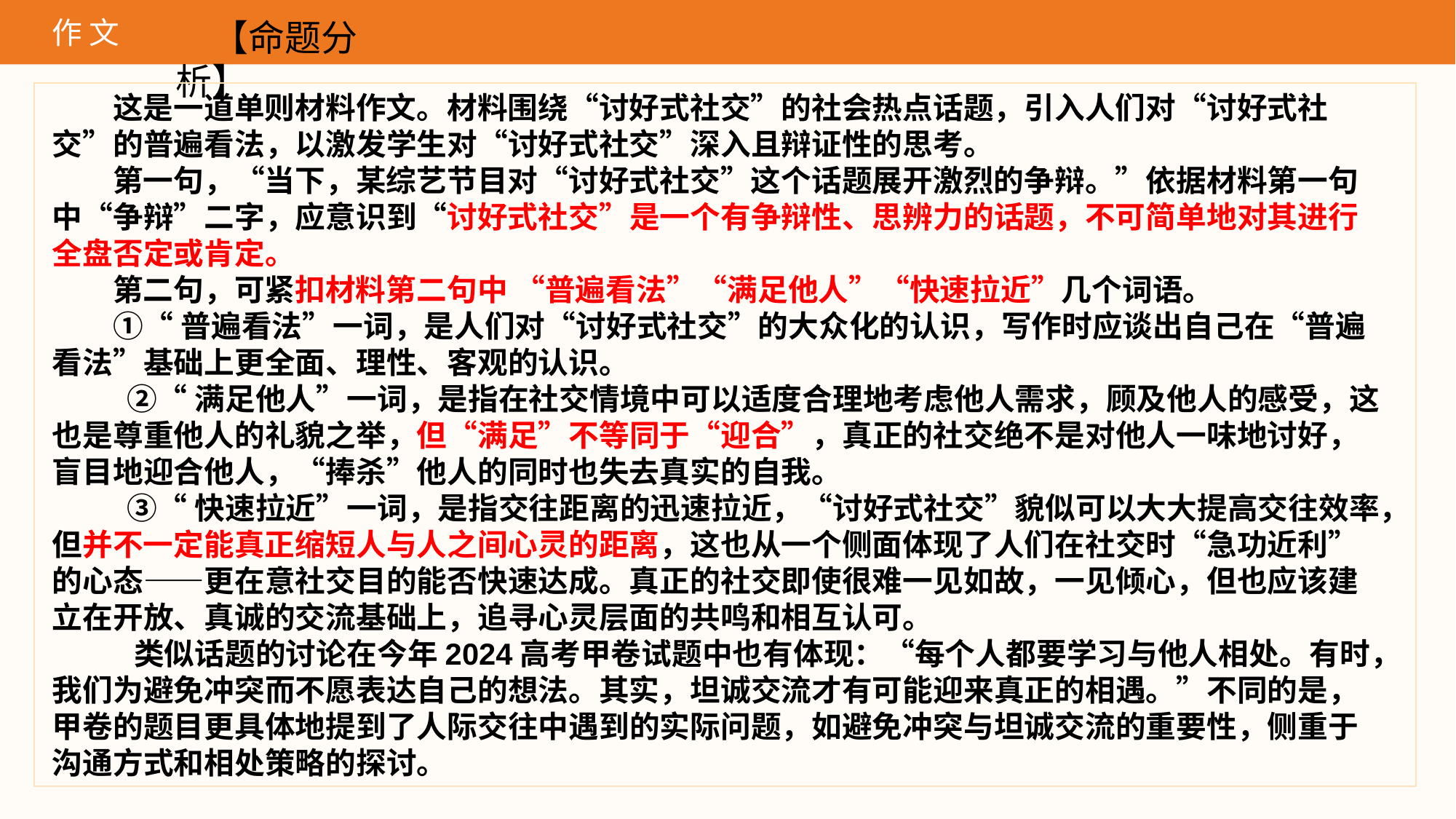

作 文
【命题分析】

这是一道单则材料作文。材料围绕“讨好式社交”的社会热点话题，引入人们对“讨好式社交”的普遍看法，以激发学生对“讨好式社交”深入且辩证性的思考。
第一句，“当下，某综艺节目对“讨好式社交”这个话题展开激烈的争辩。”依据材料第一句中“争辩”二字，应意识到“讨好式社交”是一个有争辩性、思辨力的话题，不可简单地对其进行全盘否定或肯定。
第二句，可紧扣材料第二句中 “普遍看法”“满足他人”“快速拉近”几个词语。
①“普遍看法”一词，是人们对“讨好式社交”的大众化的认识，写作时应谈出自己在“普遍看法”基础上更全面、理性、客观的认识。
  ②“满足他人”一词，是指在社交情境中可以适度合理地考虑他人需求，顾及他人的感受，这也是尊重他人的礼貌之举，但“满足”不等同于“迎合”，真正的社交绝不是对他人一味地讨好，盲目地迎合他人，“捧杀”他人的同时也失去真实的自我。
  ③“快速拉近”一词，是指交往距离的迅速拉近，“讨好式社交”貌似可以大大提高交往效率，但并不一定能真正缩短人与人之间心灵的距离，这也从一个侧面体现了人们在社交时“急功近利”的心态——更在意社交目的能否快速达成。真正的社交即使很难一见如故，一见倾心，但也应该建立在开放、真诚的交流基础上，追寻心灵层面的共鸣和相互认可。
  类似话题的讨论在今年2024高考甲卷试题中也有体现：“每个人都要学习与他人相处。有时，我们为避免冲突而不愿表达自己的想法。其实，坦诚交流才有可能迎来真正的相遇。”不同的是，甲卷的题目更具体地提到了人际交往中遇到的实际问题，如避免冲突与坦诚交流的重要性，侧重于沟通方式和相处策略的探讨。